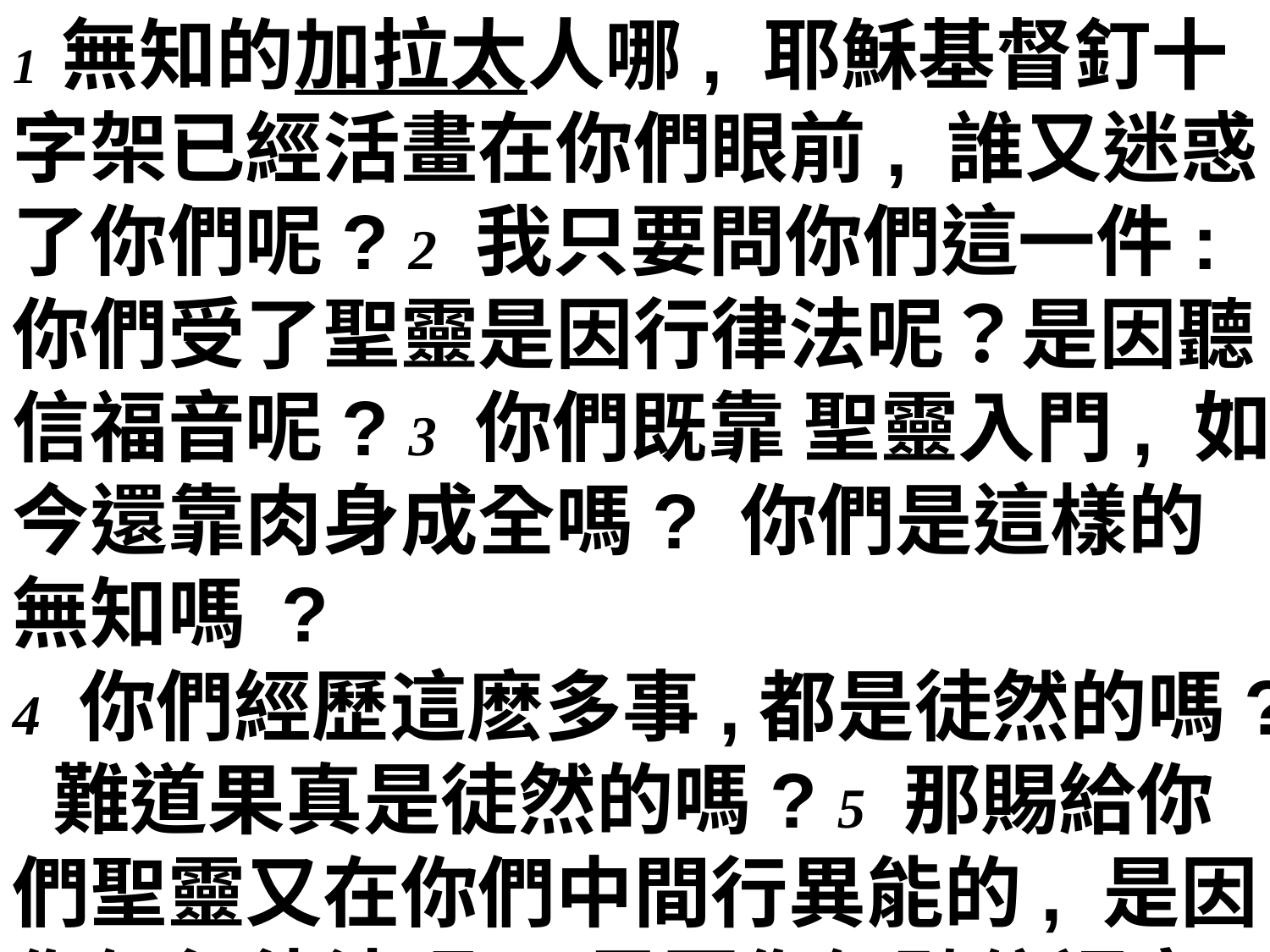

1 無知的加拉太人哪, 耶穌基督釘十字架已經活畫在你們眼前, 誰又迷惑了你們呢? 2 我只要問你們這一件: 你們受了聖靈是因行律法呢？是因聽信福音呢? 3 你們既靠 聖靈入門, 如今還靠肉身成全嗎? 你們是這樣的無知嗎 ?
4 你們經歷這麽多事,都是徒然的嗎? 難道果真是徒然的嗎? 5 那賜給你們聖靈又在你們中間行異能的, 是因你們行律法呢? 是因你們聽信福音呢?